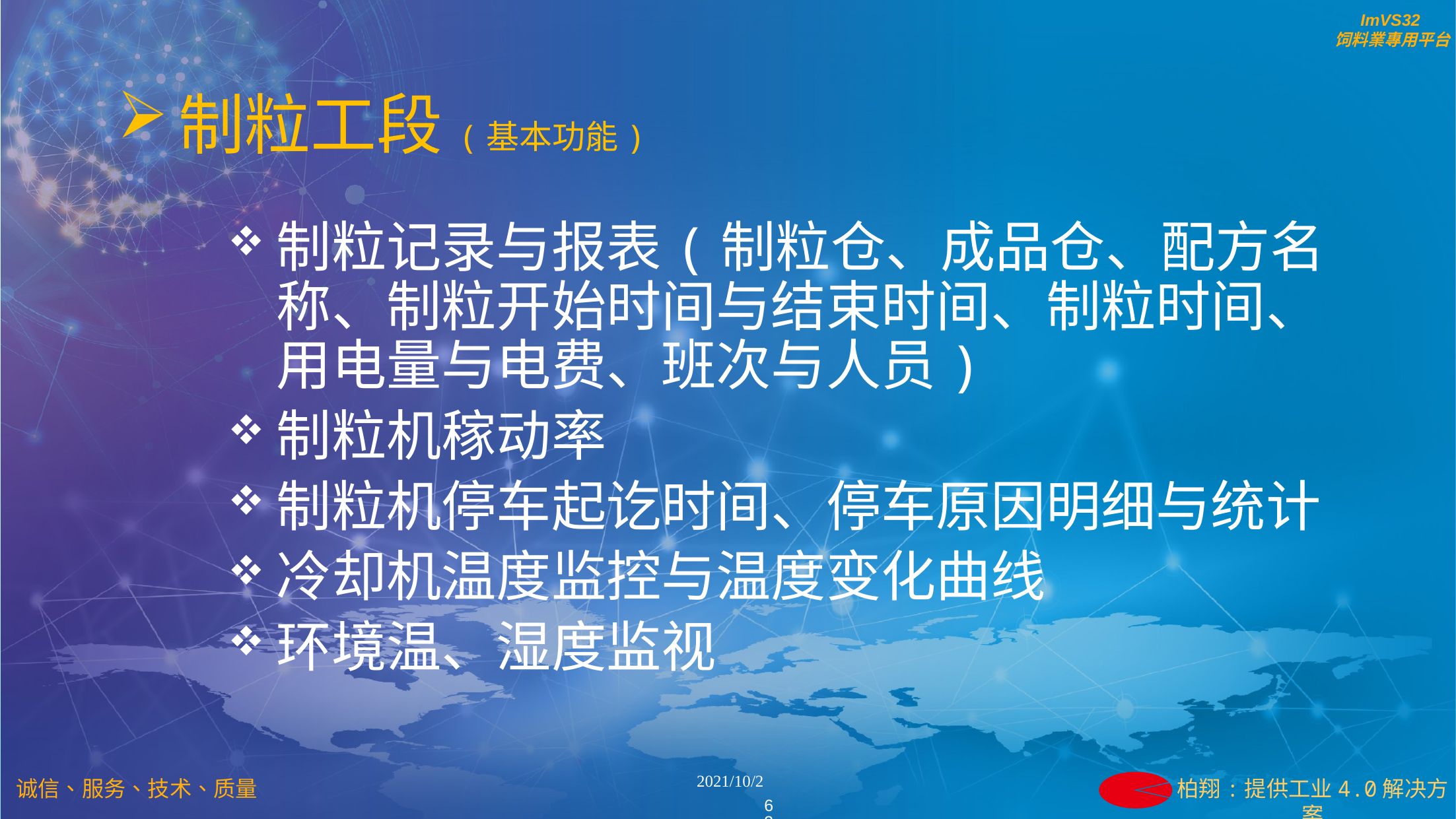

制粒工段(基本功能)
制粒记录与报表(制粒仓、成品仓、配方名称、制粒开始时间与结束时间、制粒时间、用电量与电费、班次与人员)
制粒机稼动率
制粒机停车起讫时间、停车原因明细与统计
冷却机温度监控与温度变化曲线
环境温、湿度监视

63